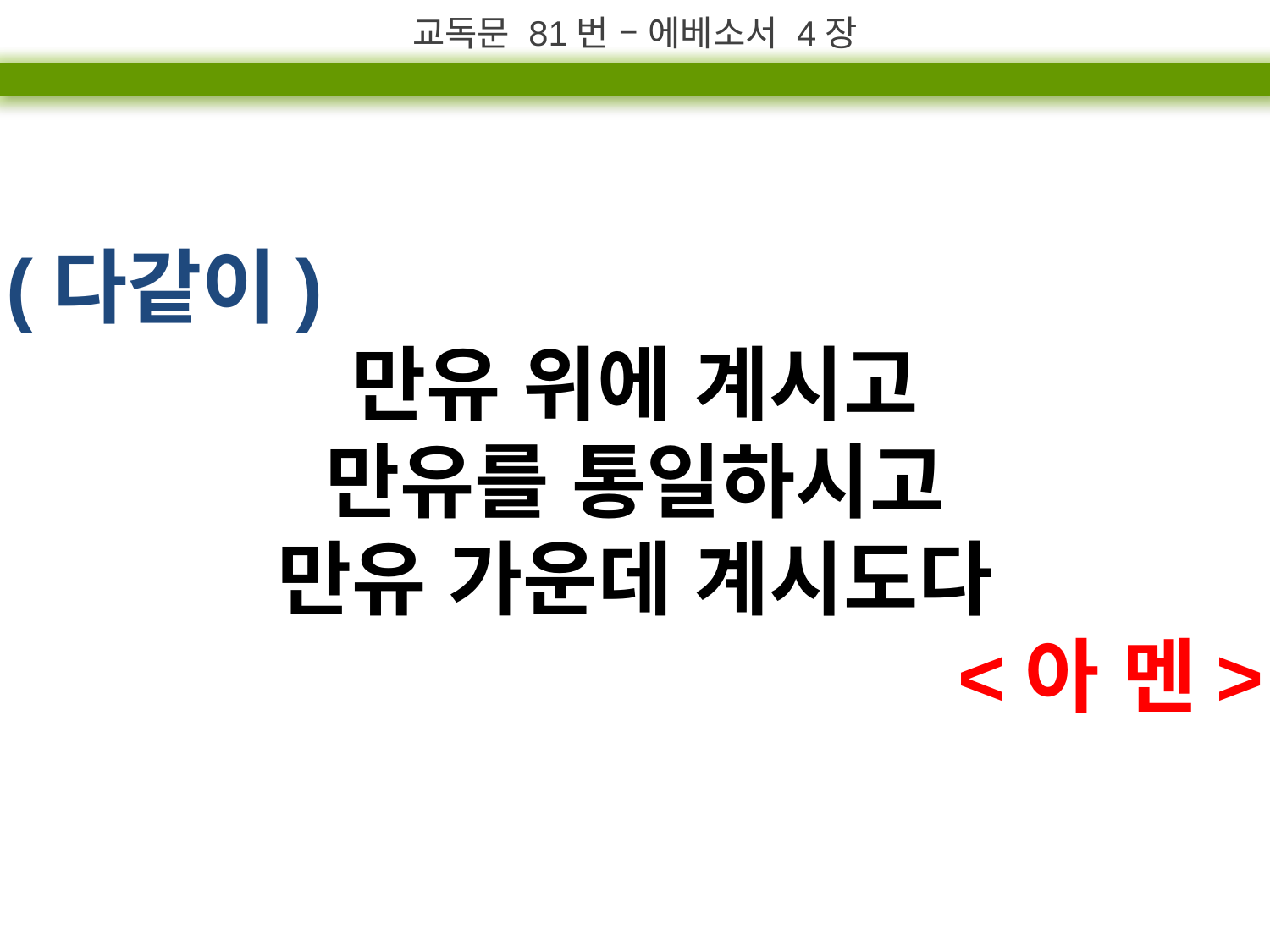

교독문 81번 – 에베소서 4장

(다같이)
만유 위에 계시고
만유를 통일하시고
만유 가운데 계시도다
<아 멘>